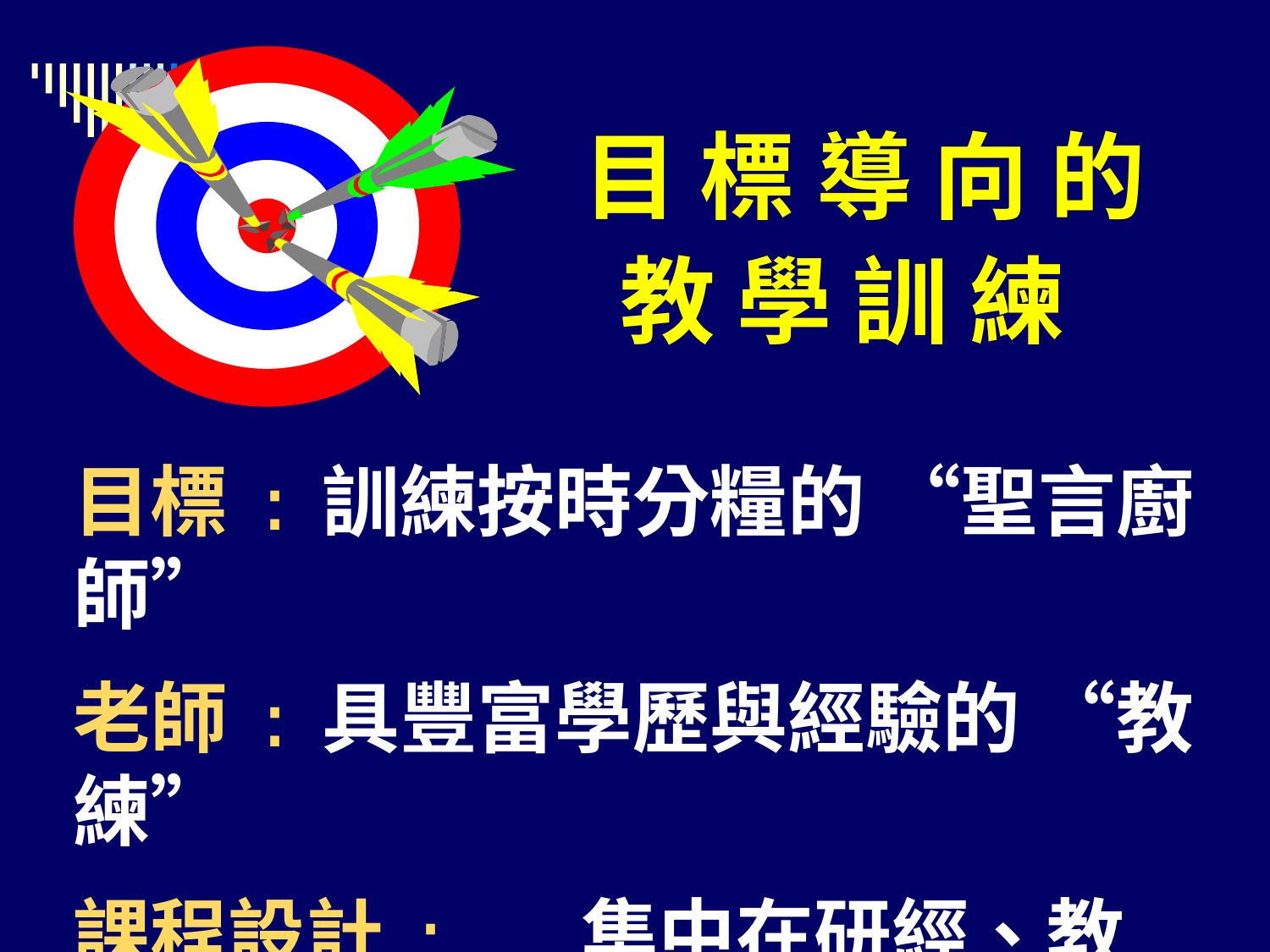

目 標 導 向 的
教 學 訓 練
目標 : 訓練按時分糧的 “聖言廚師”
老師 : 具豐富學歷與經驗的 “教練”
課程設計 : 	集中在研經、教學與			講道的講解與訓練上